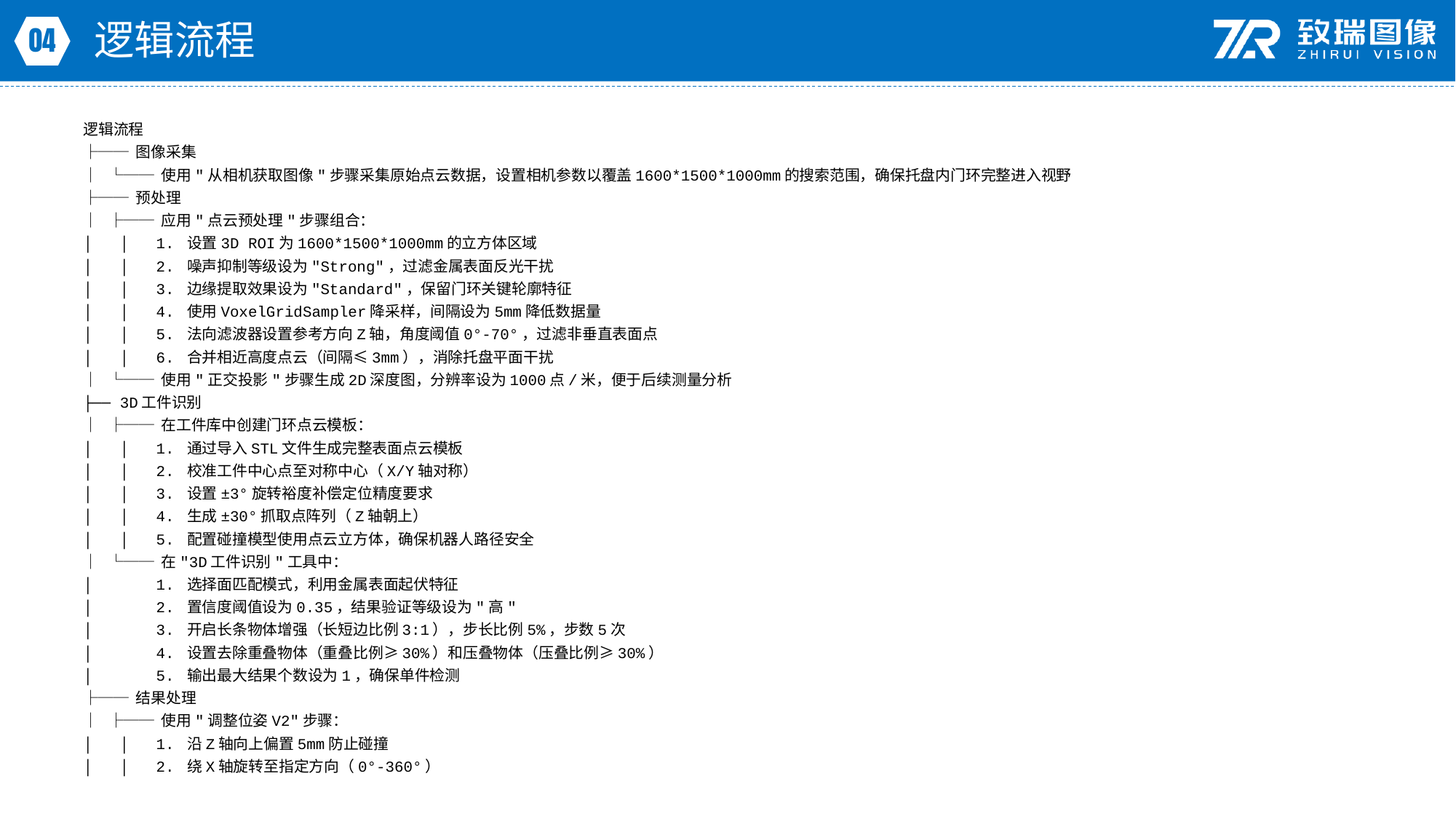

逻辑流程
04

逻辑流程
├── 图像采集
│   └── 使用"从相机获取图像"步骤采集原始点云数据，设置相机参数以覆盖1600*1500*1000mm的搜索范围，确保托盘内门环完整进入视野
├── 预处理
│   ├── 应用"点云预处理"步骤组合：
│   │   1. 设置3D ROI为1600*1500*1000mm的立方体区域
│   │   2. 噪声抑制等级设为"Strong"，过滤金属表面反光干扰
│   │   3. 边缘提取效果设为"Standard"，保留门环关键轮廓特征
│   │   4. 使用VoxelGridSampler降采样，间隔设为5mm降低数据量
│   │   5. 法向滤波器设置参考方向Z轴，角度阈值0°-70°，过滤非垂直表面点
│   │   6. 合并相近高度点云（间隔≤3mm），消除托盘平面干扰
│   └── 使用"正交投影"步骤生成2D深度图，分辨率设为1000点/米，便于后续测量分析
├── 3D工件识别
│   ├── 在工件库中创建门环点云模板：
│   │   1. 通过导入STL文件生成完整表面点云模板
│   │   2. 校准工件中心点至对称中心（X/Y轴对称）
│   │   3. 设置±3°旋转裕度补偿定位精度要求
│   │   4. 生成±30°抓取点阵列（Z轴朝上）
│   │   5. 配置碰撞模型使用点云立方体，确保机器人路径安全
│   └── 在"3D工件识别"工具中：
│       1. 选择面匹配模式，利用金属表面起伏特征
│       2. 置信度阈值设为0.35，结果验证等级设为"高"
│       3. 开启长条物体增强（长短边比例3:1），步长比例5%，步数5次
│       4. 设置去除重叠物体（重叠比例≥30%）和压叠物体（压叠比例≥30%）
│       5. 输出最大结果个数设为1，确保单件检测
├── 结果处理
│   ├── 使用"调整位姿V2"步骤：
│   │   1. 沿Z轴向上偏置5mm防止碰撞
│   │   2. 绕X轴旋转至指定方向（0°-360°）